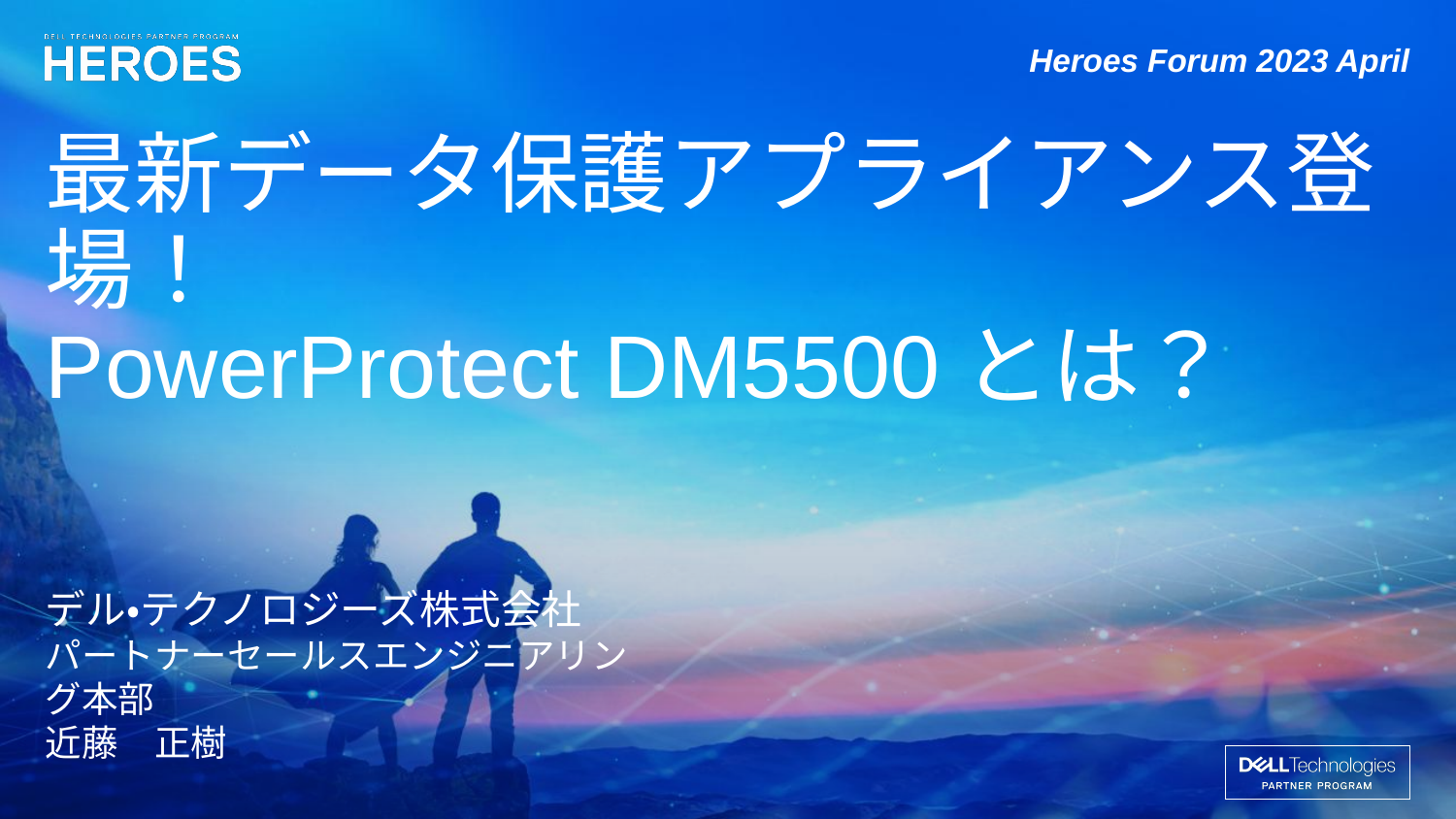

# 最新データ保護アプライアンス登場！ PowerProtect DM5500とは？
デル・テクノロジーズ株式会社
パートナーセールスエンジニアリング本部
近藤　正樹